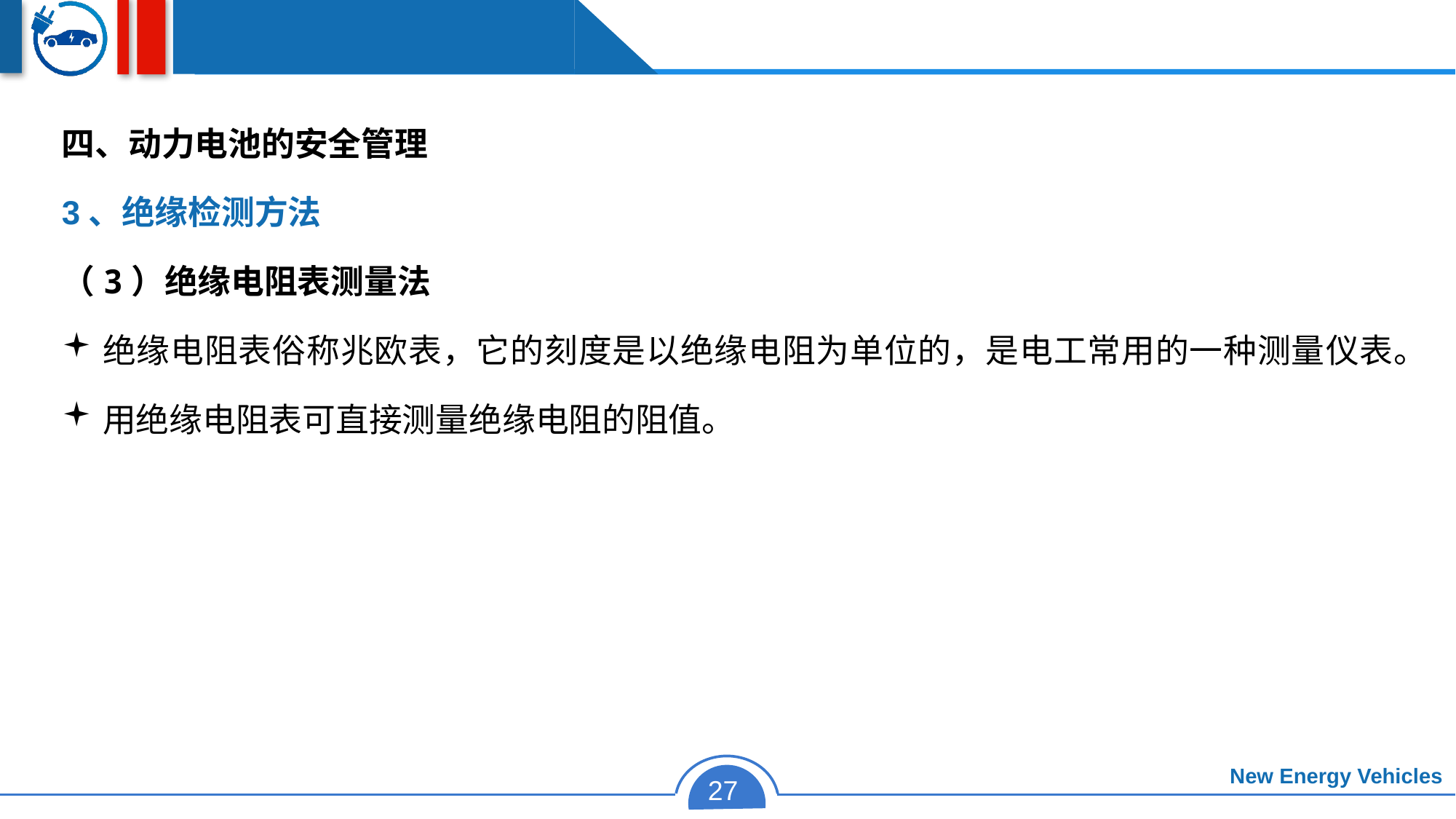

四、动力电池的安全管理
3、绝缘检测方法
（3）绝缘电阻表测量法
绝缘电阻表俗称兆欧表，它的刻度是以绝缘电阻为单位的，是电工常用的一种测量仪表。
用绝缘电阻表可直接测量绝缘电阻的阻值。